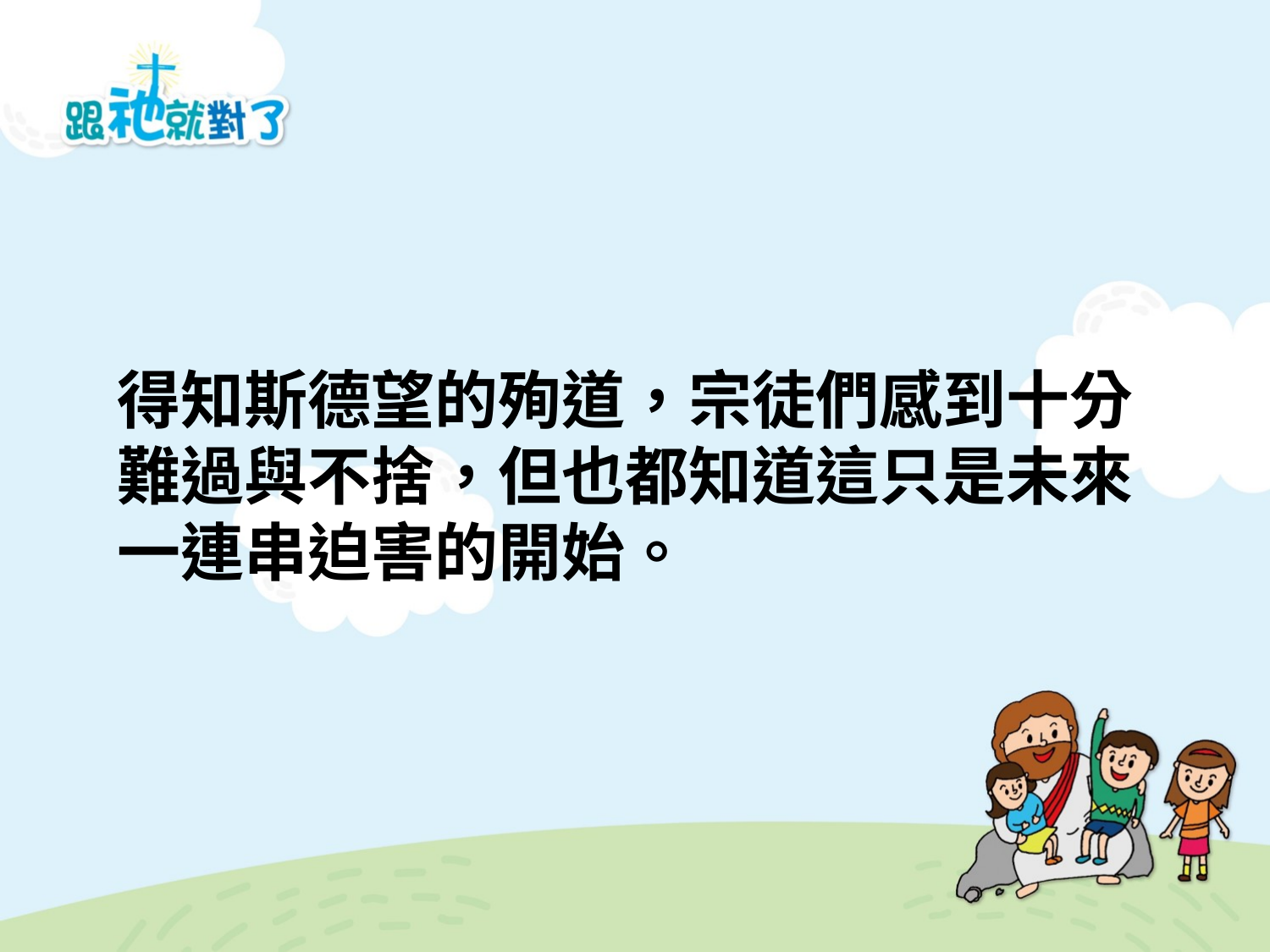

得知斯德望的殉道，宗徒們感到十分難過與不捨，但也都知道這只是未來一連串迫害的開始。